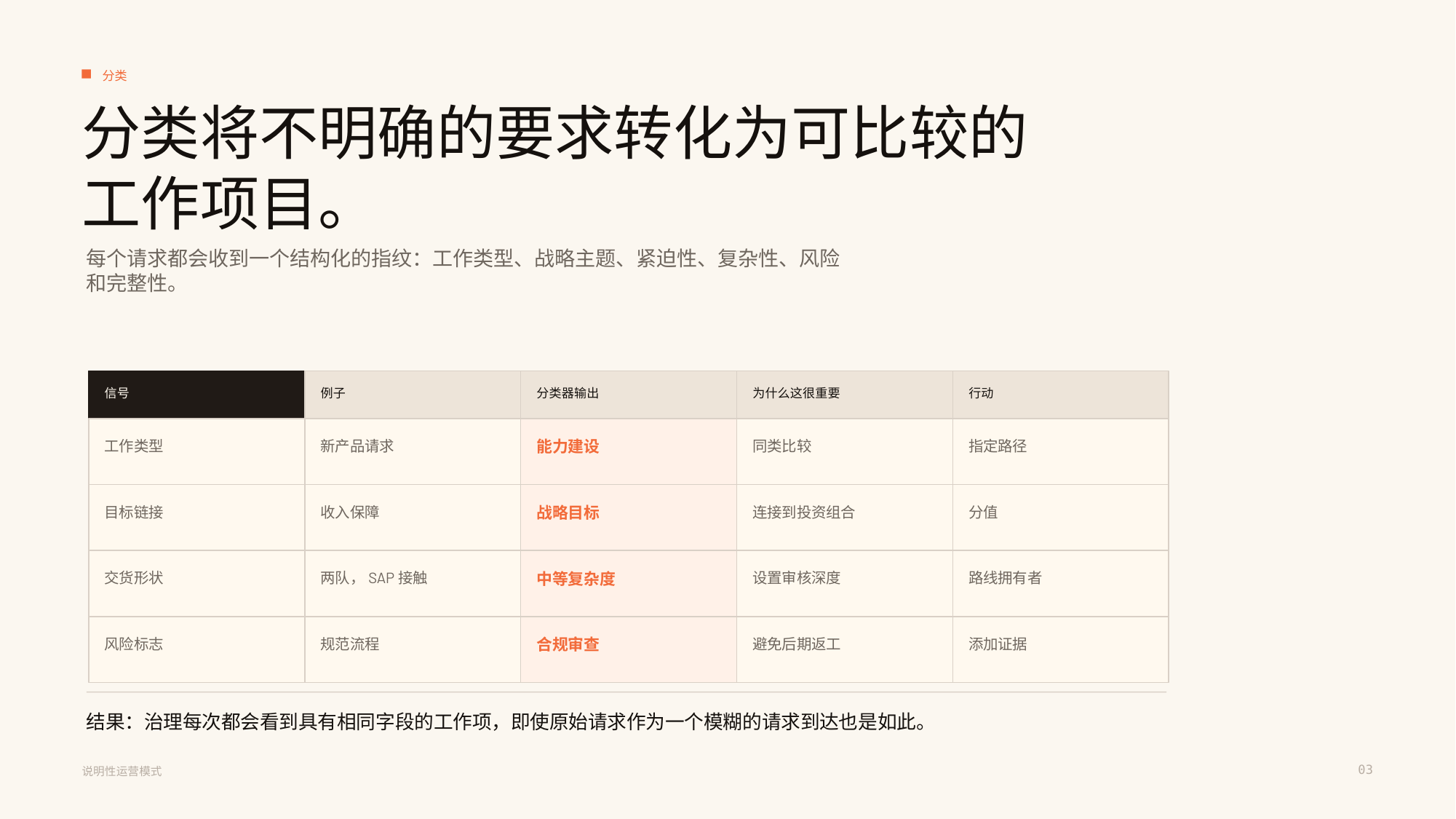

分类

分类将不明确的要求转化为可比较的工作项目。
每个请求都会收到一个结构化的指纹：工作类型、战略主题、紧迫性、复杂性、风险和完整性。

信号
例子
分类器输出
为什么这很重要
行动

工作类型
新产品请求
能力建设
同类比较
指定路径

目标链接
收入保障
战略目标
连接到投资组合
分值

交货形状
两队，SAP接触
中等复杂度
设置审核深度
路线拥有者

风险标志
规范流程
合规审查
避免后期返工
添加证据

结果：治理每次都会看到具有相同字段的工作项，即使原始请求作为一个模糊的请求到达也是如此。
03
说明性运营模式